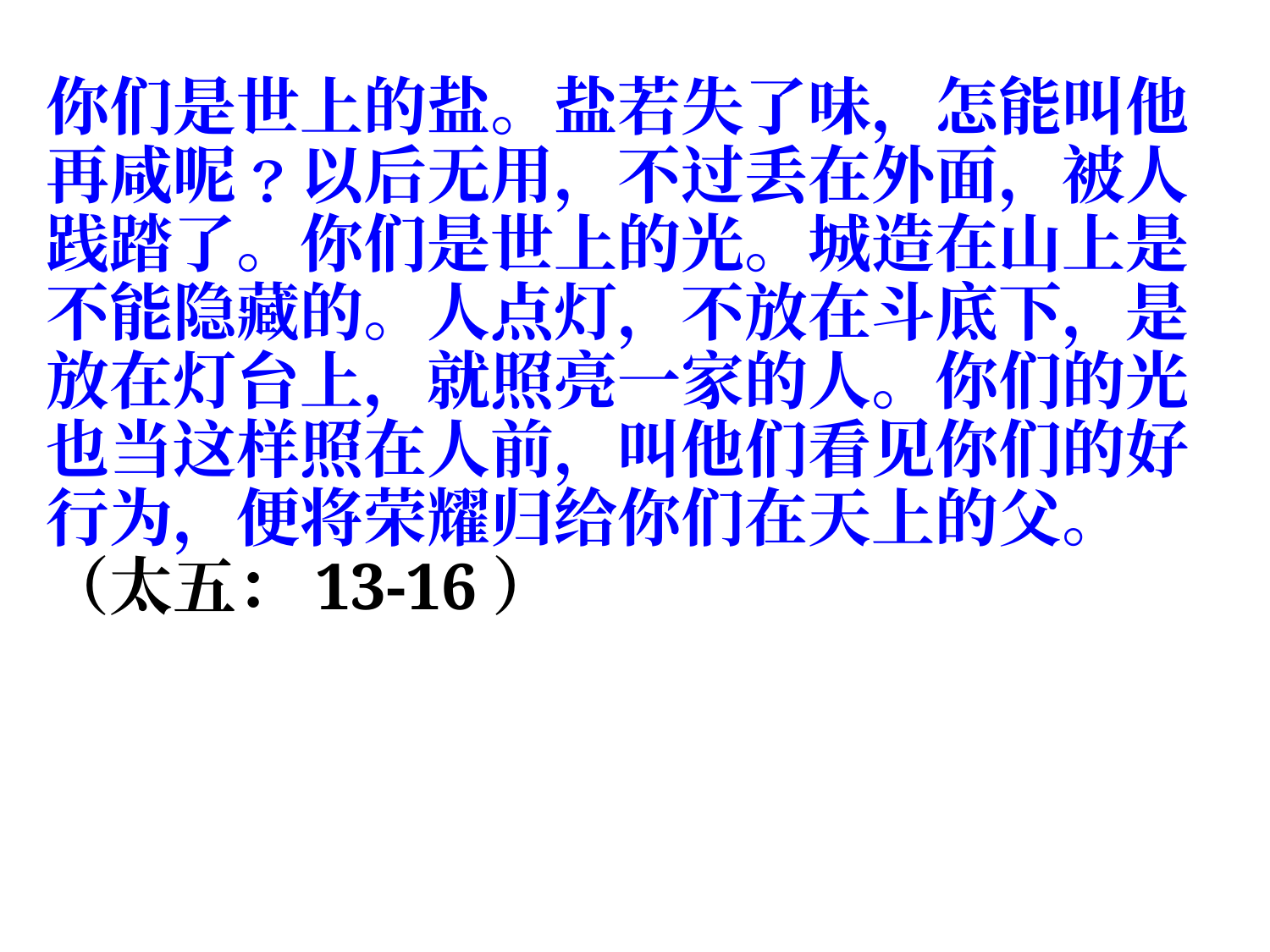

你们是世上的盐。盐若失了味，怎能叫他再咸呢﹖以后无用，不过丢在外面，被人践踏了。你们是世上的光。城造在山上是不能隐藏的。人点灯，不放在斗底下，是放在灯台上，就照亮一家的人。你们的光也当这样照在人前，叫他们看见你们的好行为，便将荣耀归给你们在天上的父。（太五：13-16）